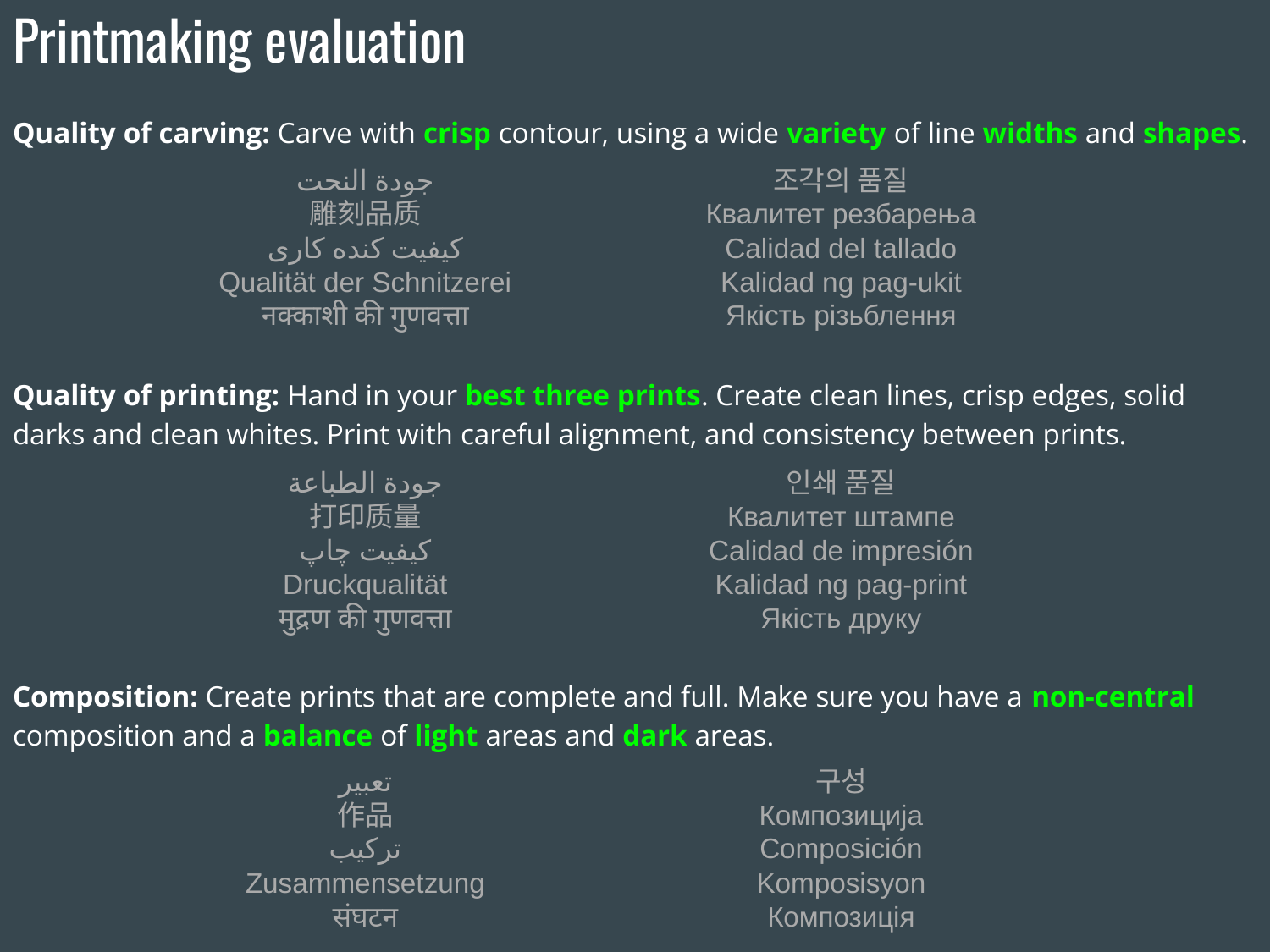

Printmaking evaluation

Quality of carving: Carve with crisp contour, using a wide variety of line widths and shapes.

Quality of printing: Hand in your best three prints. Create clean lines, crisp edges, solid darks and clean whites. Print with careful alignment, and consistency between prints.

Composition: Create prints that are complete and full. Make sure you have a non-central composition and a balance of light areas and dark areas.

جودة النحت
雕刻品质
کیفیت کنده کاری
Qualität der Schnitzerei
नक्काशी की गुणवत्ता
조각의 품질
Квалитет резбарења
Calidad del tallado
Kalidad ng pag-ukit
Якість різьблення
جودة الطباعة
打印质量
کیفیت چاپ
Druckqualität
मुद्रण की गुणवत्ता
인쇄 품질
Квалитет штампе
Calidad de impresión
Kalidad ng pag-print
Якість друку
تعبير
作品
ترکیب
Zusammensetzung
संघटन
구성
Композиција
Composición
Komposisyon
Композиція